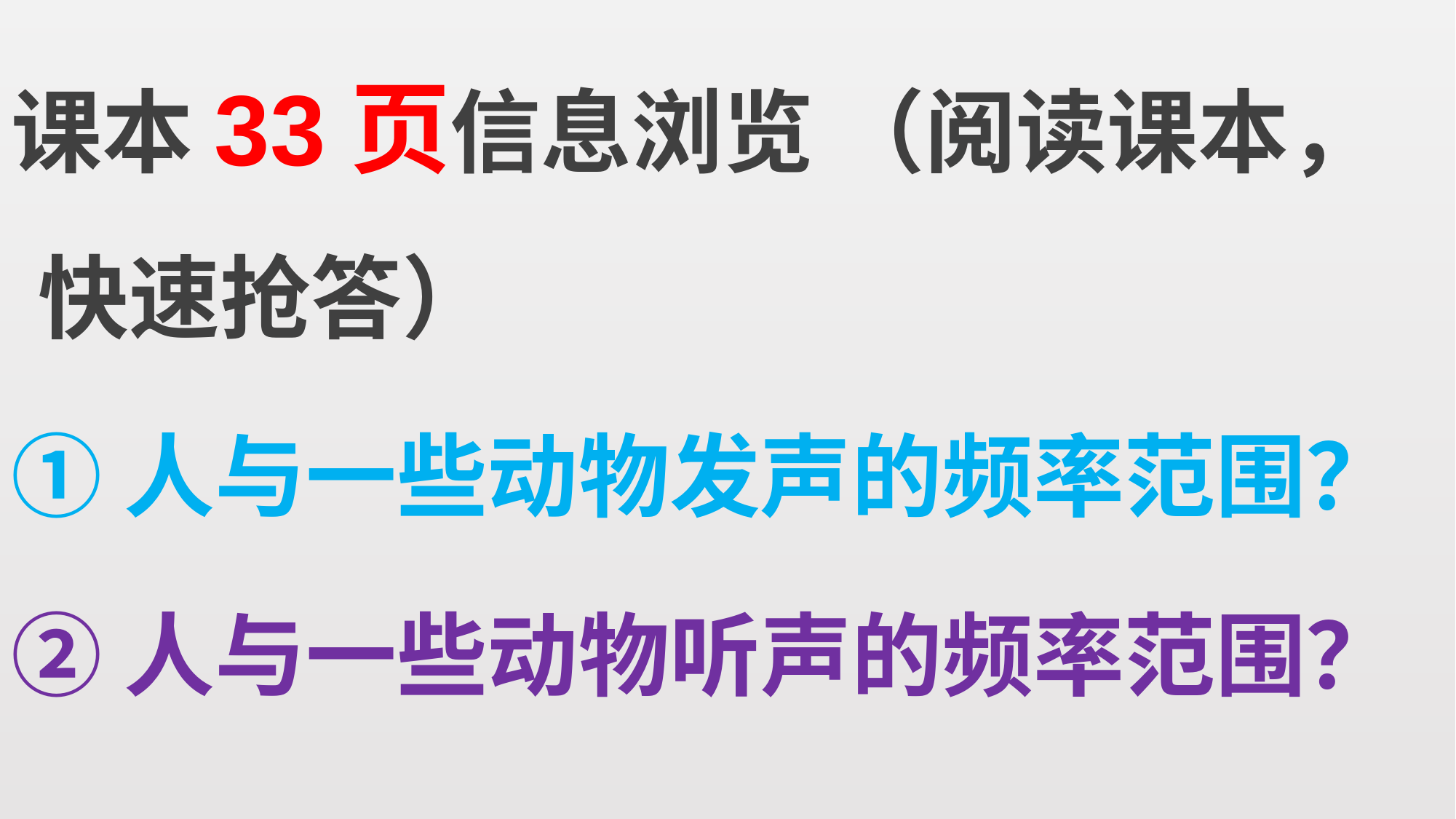

课本33页信息浏览 （阅读课本，快速抢答）
①人与一些动物发声的频率范围？
②人与一些动物听声的频率范围？